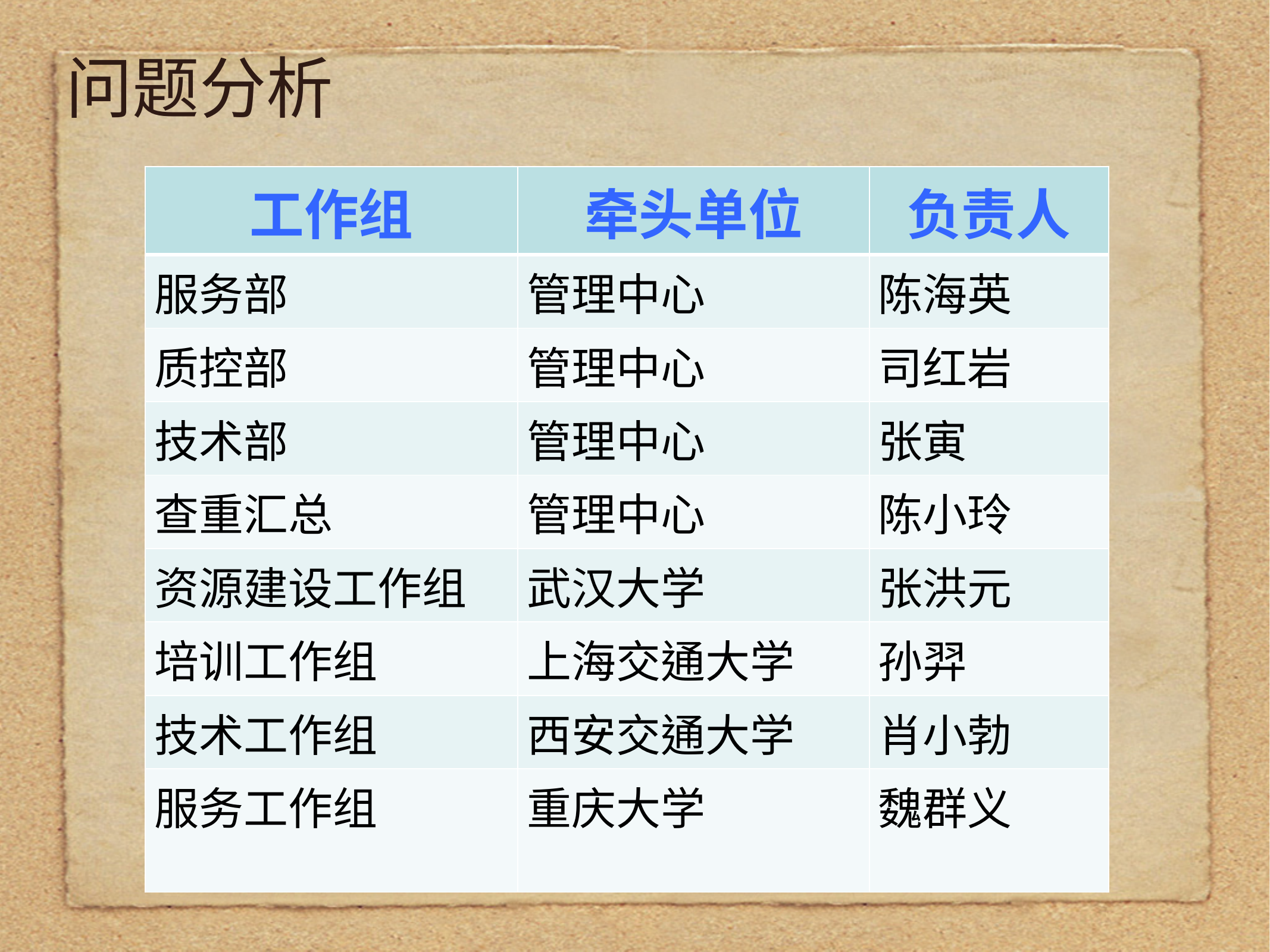

问题分析

| 工作组 | 牵头单位 | 负责人 |
| --- | --- | --- |
| 服务部 | 管理中心 | 陈海英 |
| 质控部 | 管理中心 | 司红岩 |
| 技术部 | 管理中心 | 张寅 |
| 查重汇总 | 管理中心 | 陈小玲 |
| 资源建设工作组 | 武汉大学 | 张洪元 |
| 培训工作组 | 上海交通大学 | 孙羿 |
| 技术工作组 | 西安交通大学 | 肖小勃 |
| 服务工作组 | 重庆大学 | 魏群义 |